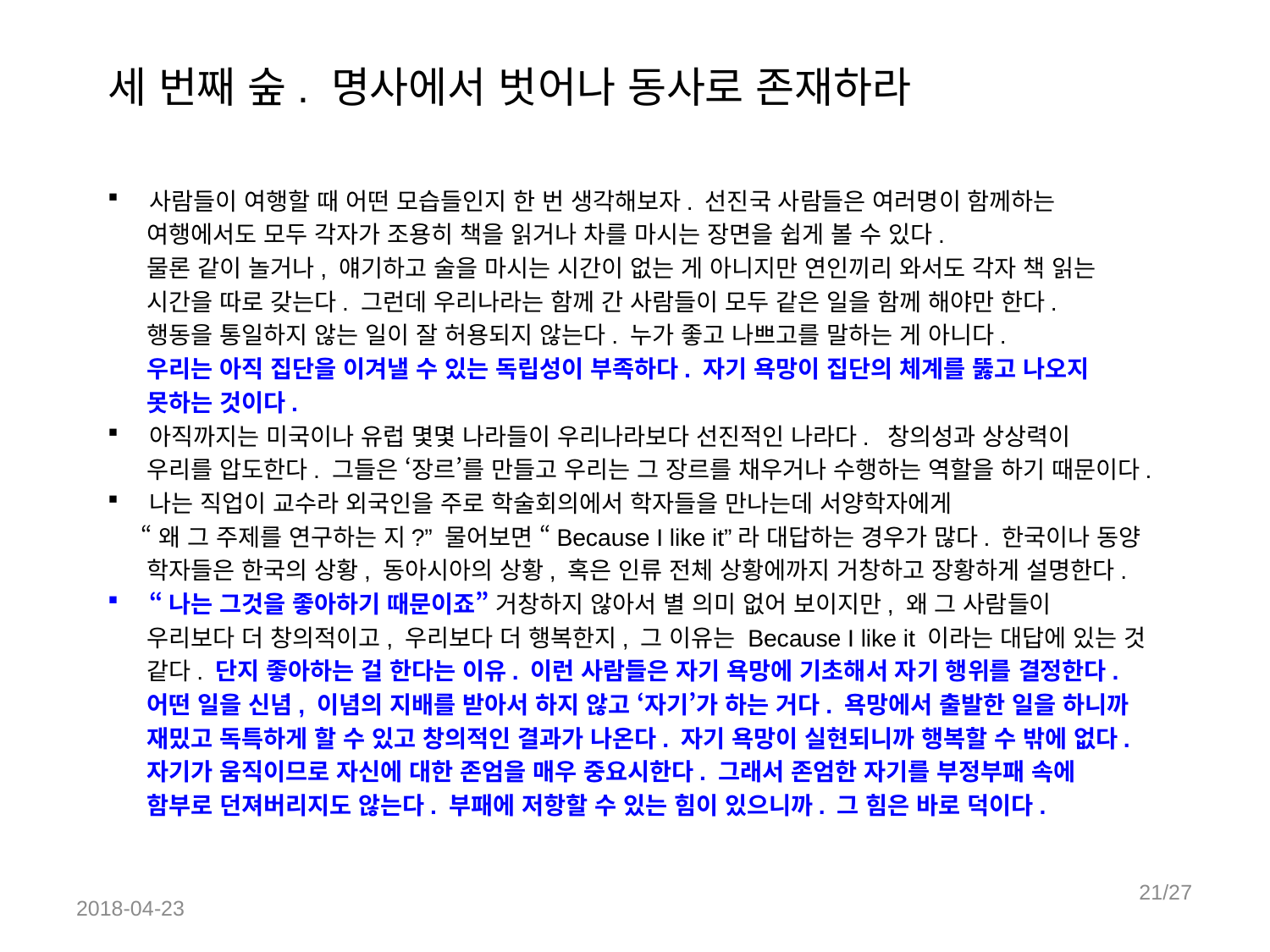

# 세 번째 숲. 명사에서 벗어나 동사로 존재하라

사람들이 여행할 때 어떤 모습들인지 한 번 생각해보자. 선진국 사람들은 여러명이 함께하는
     여행에서도 모두 각자가 조용히 책을 읽거나 차를 마시는 장면을 쉽게 볼 수 있다.
     물론 같이 놀거나, 얘기하고 술을 마시는 시간이 없는 게 아니지만 연인끼리 와서도 각자 책 읽는
     시간을 따로 갖는다. 그런데 우리나라는 함께 간 사람들이 모두 같은 일을 함께 해야만 한다.
     행동을 통일하지 않는 일이 잘 허용되지 않는다. 누가 좋고 나쁘고를 말하는 게 아니다.
     우리는 아직 집단을 이겨낼 수 있는 독립성이 부족하다. 자기 욕망이 집단의 체계를 뚫고 나오지
     못하는 것이다.
아직까지는 미국이나 유럽 몇몇 나라들이 우리나라보다 선진적인 나라다.  창의성과 상상력이
     우리를 압도한다. 그들은 ‘장르’를 만들고 우리는 그 장르를 채우거나 수행하는 역할을 하기 때문이다.
나는 직업이 교수라 외국인을 주로 학술회의에서 학자들을 만나는데 서양학자에게
     “왜 그 주제를 연구하는 지?” 물어보면 “Because I like it”라 대답하는 경우가 많다. 한국이나 동양
     학자들은 한국의 상황, 동아시아의 상황, 혹은 인류 전체 상황에까지 거창하고 장황하게 설명한다.
“나는 그것을 좋아하기 때문이죠” 거창하지 않아서 별 의미 없어 보이지만, 왜 그 사람들이
     우리보다 더 창의적이고, 우리보다 더 행복한지, 그 이유는 Because I like it 이라는 대답에 있는 것
     같다. 단지 좋아하는 걸 한다는 이유. 이런 사람들은 자기 욕망에 기초해서 자기 행위를 결정한다.
     어떤 일을 신념, 이념의 지배를 받아서 하지 않고 ‘자기’가 하는 거다. 욕망에서 출발한 일을 하니까
     재밌고 독특하게 할 수 있고 창의적인 결과가 나온다. 자기 욕망이 실현되니까 행복할 수 밖에 없다.
     자기가 움직이므로 자신에 대한 존엄을 매우 중요시한다. 그래서 존엄한 자기를 부정부패 속에
     함부로 던져버리지도 않는다. 부패에 저항할 수 있는 힘이 있으니까. 그 힘은 바로 덕이다.
21/27
2018-04-23